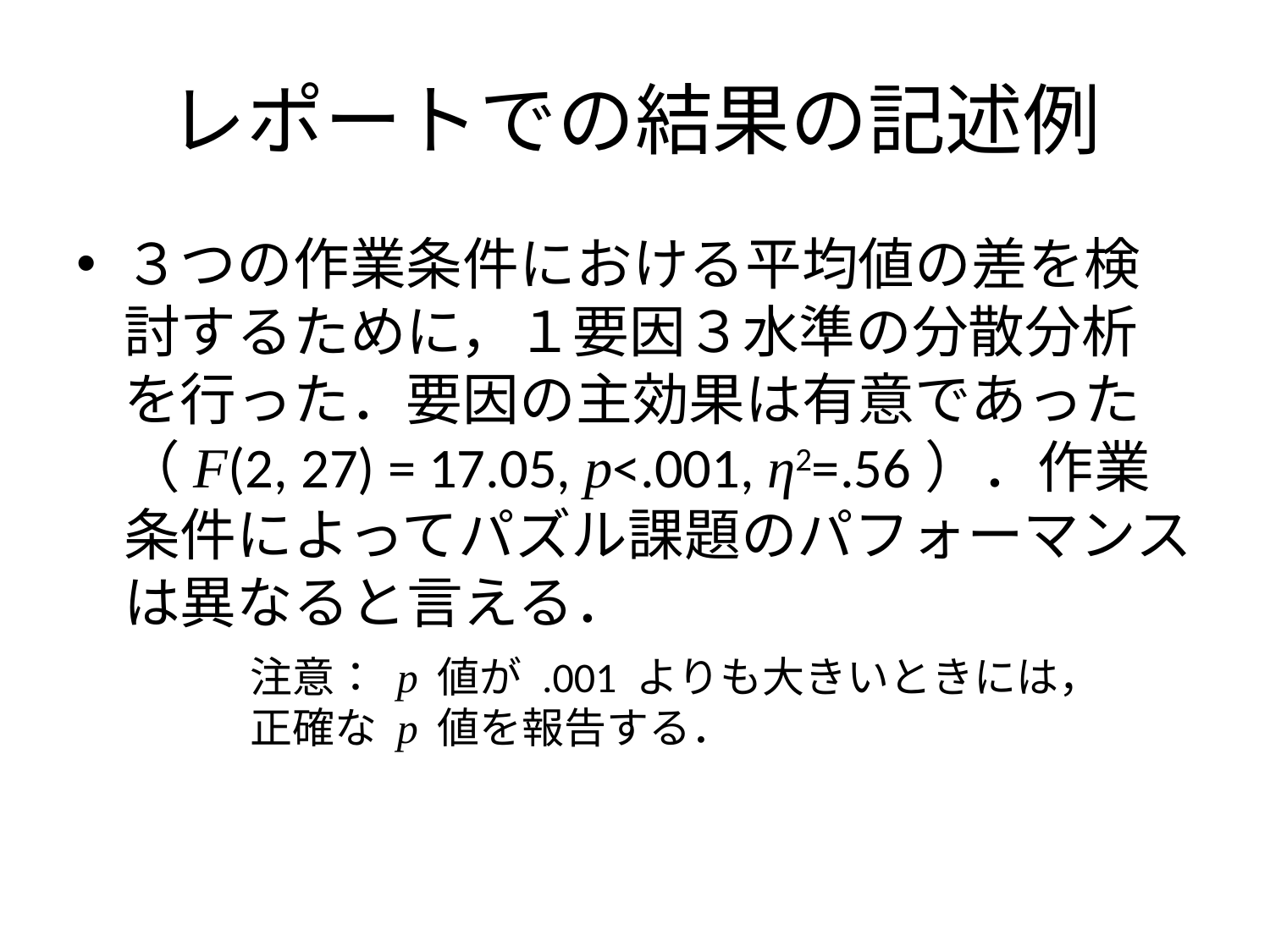

# レポートでの結果の記述例
３つの作業条件における平均値の差を検討するために，１要因３水準の分散分析を行った．要因の主効果は有意であった（F(2, 27) = 17.05, p<.001, η2=.56）．作業条件によってパズル課題のパフォーマンスは異なると言える．
注意： p 値が .001 よりも大きいときには，
正確な p 値を報告する．